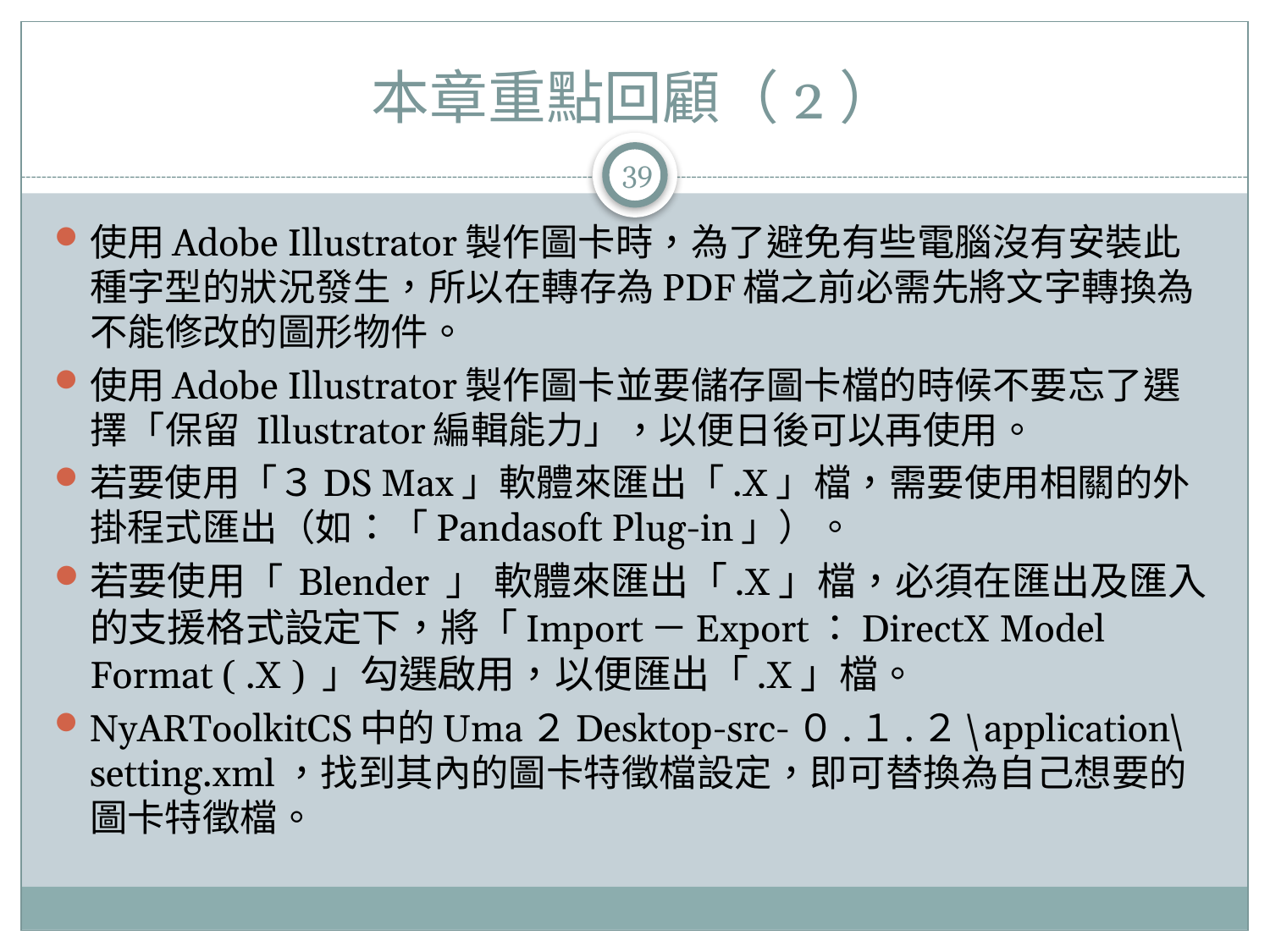

# 本章重點回顧（2）
39
使用Adobe Illustrator製作圖卡時，為了避免有些電腦沒有安裝此種字型的狀況發生，所以在轉存為PDF檔之前必需先將文字轉換為不能修改的圖形物件。
使用Adobe Illustrator製作圖卡並要儲存圖卡檔的時候不要忘了選擇「保留 Illustrator編輯能力」，以便日後可以再使用。
若要使用「３DS Max」軟體來匯出「.X」檔，需要使用相關的外掛程式匯出（如：「Pandasoft Plug-in」）。
若要使用「 Blender 」 軟體來匯出「.X」檔，必須在匯出及匯入的支援格式設定下，將「Import－Export：DirectX Model Format ( .X ) 」勾選啟用，以便匯出「.X」檔。
NyARToolkitCS中的Uma２Desktop-src-０.１.２\application\setting.xml，找到其內的圖卡特徵檔設定，即可替換為自己想要的圖卡特徵檔。